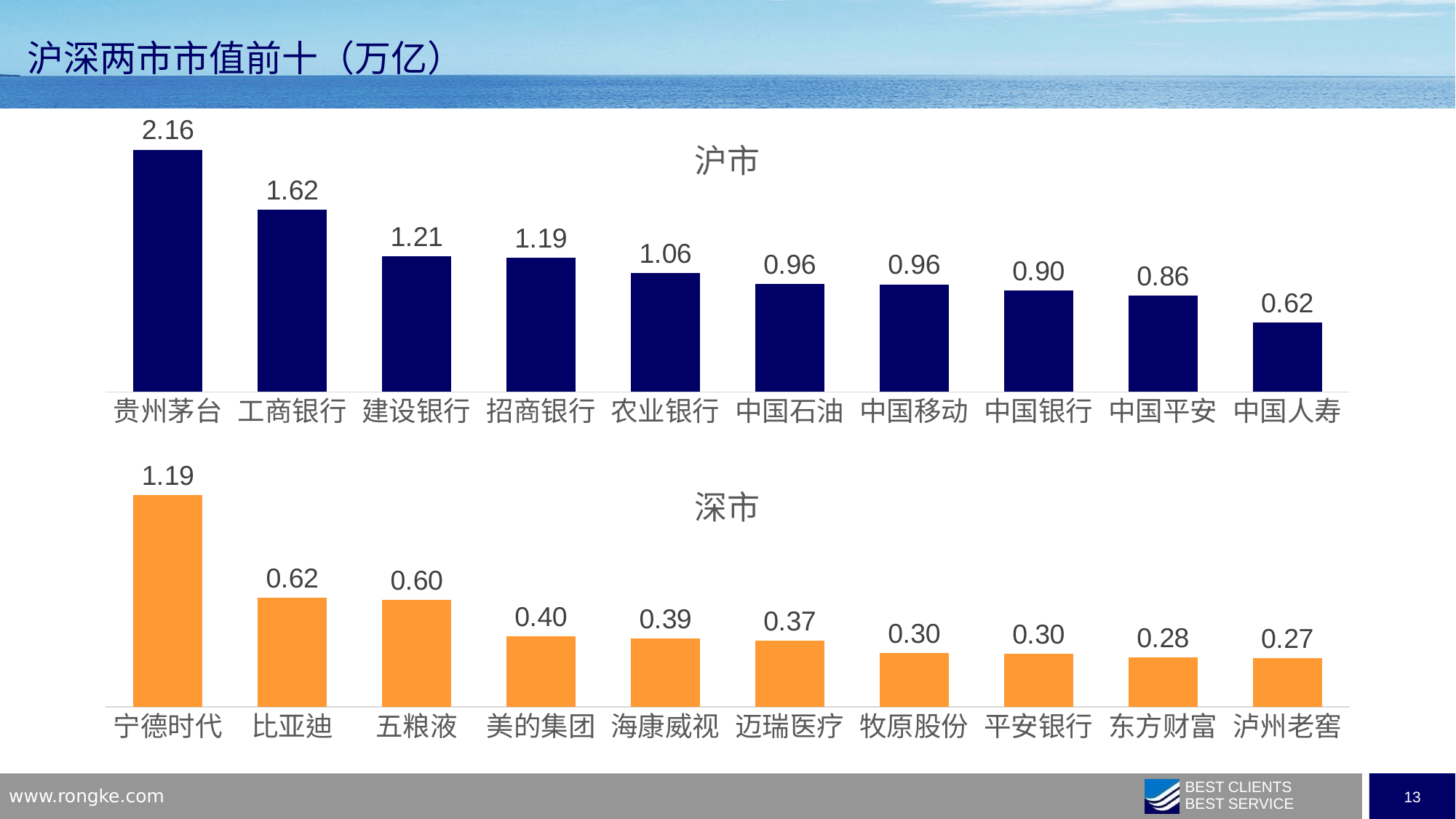

沪深两市市值前十（万亿）

### Chart: 沪市

| Category | 系列 1 |
|---|---|
| 贵州茅台 | 2.1594040199999998 |
| 工商银行 | 1.62463018 |
| 建设银行 | 1.2087813200000002 |
| 招商银行 | 1.19460167 |
| 农业银行 | 1.05830994 |
| 中国石油 | 0.96328223 |
| 中国移动 | 0.9588869199999999 |
| 中国银行 | 0.9028315199999999 |
| 中国平安 | 0.8609718999999999 |
| 中国人寿 | 0.61906923 |

### Chart: 深市

| Category | 系列 1 |
|---|---|
| 宁德时代 | 1.19409507 |
| 比亚迪 | 0.61648596 |
| 五粮液 | 0.60188214 |
| 美的集团 | 0.39868287999999996 |
| 海康威视 | 0.38676156 |
| 迈瑞医疗 | 0.37252262 |
| 牧原股份 | 0.30261338 |
| 平安银行 | 0.29846302 |
| 东方财富 | 0.27903907 |
| 泸州老窖 | 0.27354381 |